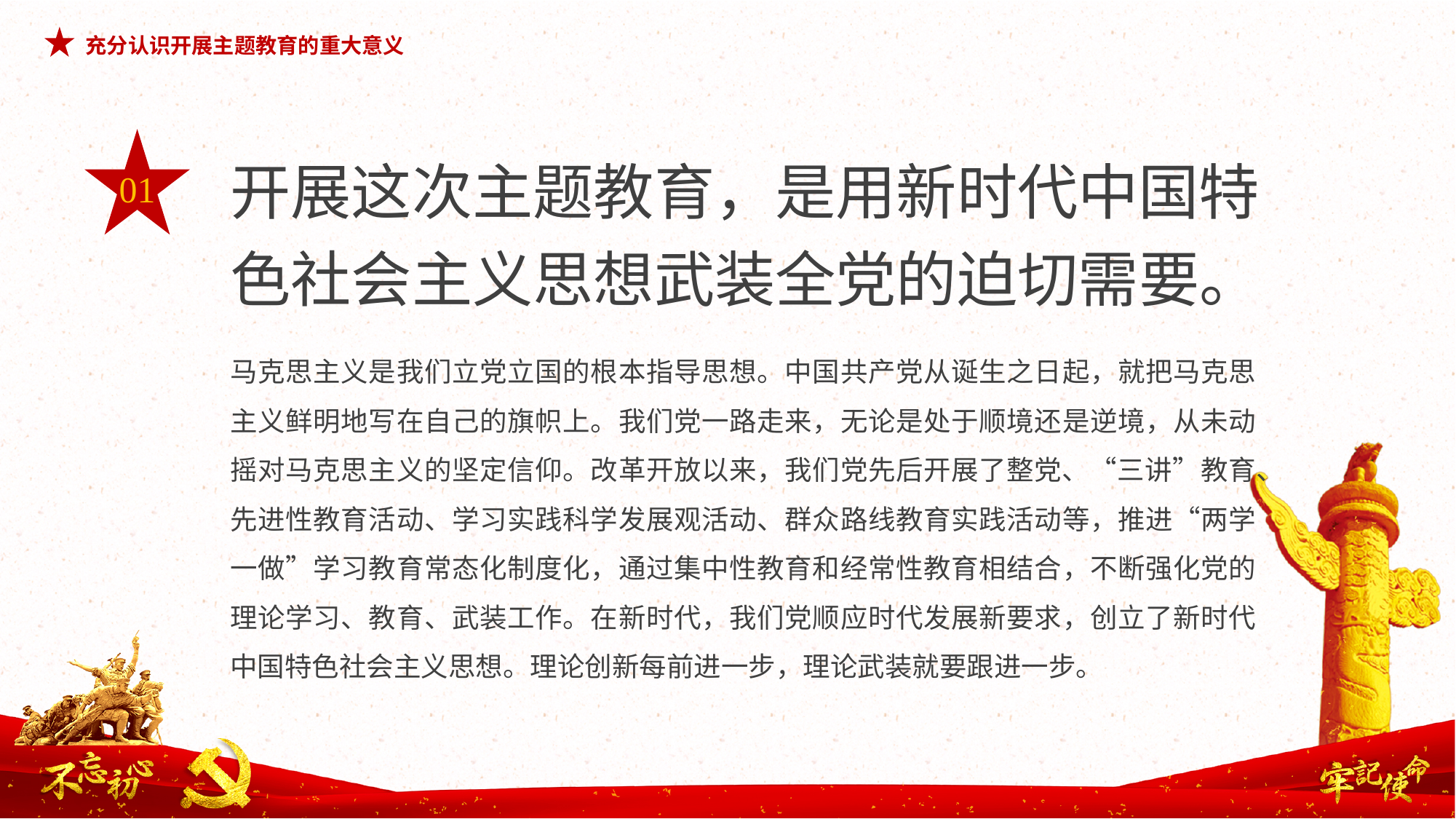

开展这次主题教育，是用新时代中国特色社会主义思想武装全党的迫切需要。
01
马克思主义是我们立党立国的根本指导思想。中国共产党从诞生之日起，就把马克思主义鲜明地写在自己的旗帜上。我们党一路走来，无论是处于顺境还是逆境，从未动摇对马克思主义的坚定信仰。改革开放以来，我们党先后开展了整党、“三讲”教育、先进性教育活动、学习实践科学发展观活动、群众路线教育实践活动等，推进“两学一做”学习教育常态化制度化，通过集中性教育和经常性教育相结合，不断强化党的理论学习、教育、武装工作。在新时代，我们党顺应时代发展新要求，创立了新时代中国特色社会主义思想。理论创新每前进一步，理论武装就要跟进一步。